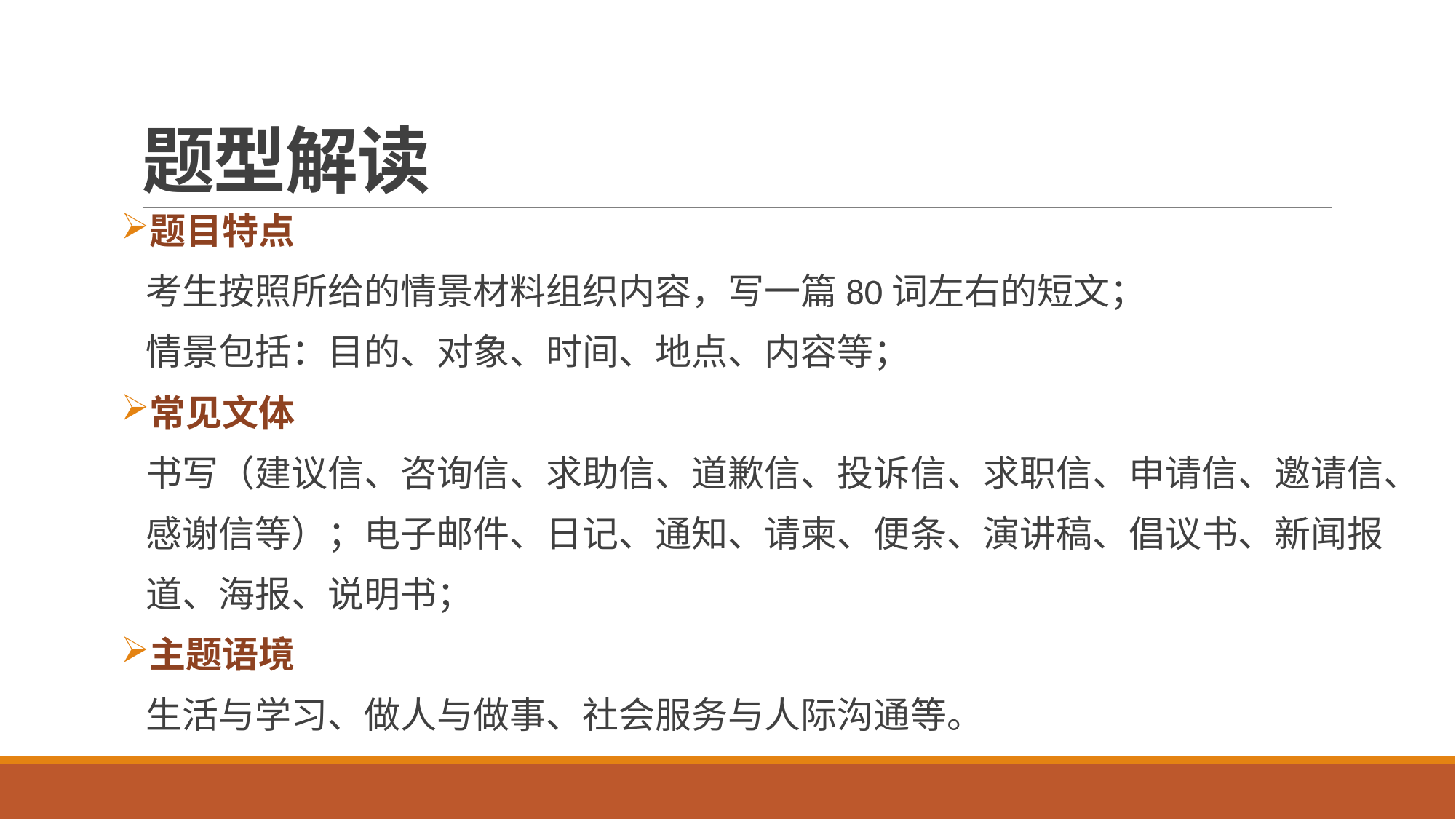

# 题型解读
题目特点
  考生按照所给的情景材料组织内容，写一篇80词左右的短文；
  情景包括：目的、对象、时间、地点、内容等；
常见文体
  书写（建议信、咨询信、求助信、道歉信、投诉信、求职信、申请信、邀请信、
  感谢信等）；电子邮件、日记、通知、请柬、便条、演讲稿、倡议书、新闻报
  道、海报、说明书；
主题语境
  生活与学习、做人与做事、社会服务与人际沟通等。